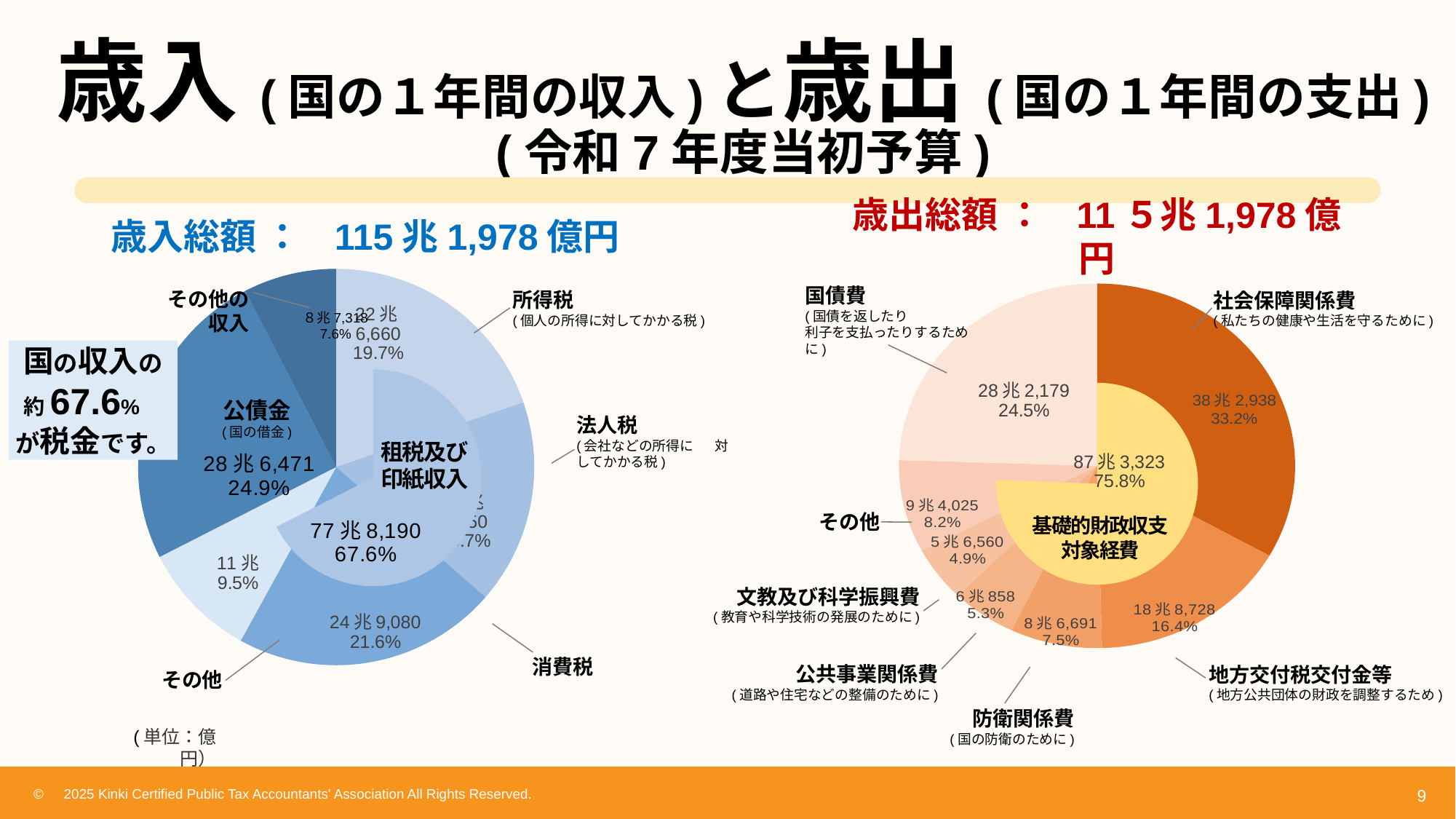

歳入(国の１年間の収入)と歳出(国の１年間の支出)
(令和7年度当初予算)

歳入総額 ：　115兆1,978億円
歳出総額 ：　11５兆1,978億円

### Chart

| Category | 歳入(外) |
|---|---|
| 22兆6,660 | 0.197 |
| 19兆2,450 | 0.167 |
| 24兆9,080 | 0.216 |
| 11兆 | 0.095 |
| 28兆6,471 | 0.249 |
| 8兆7,318 | 0.076 |

### Chart

| Category | 歳出(外側) |
|---|---|
| 38兆2,938 | 0.332 |
| 18兆8,728 | 0.164 |
| 8兆6,691 | 0.075 |
| 6兆858 | 0.053 |
| 5兆6,560 | 0.049 |
| 9兆4,025 | 0.082 |
| 28兆2,179 | 0.245 |
社会保障関係費
(私たちの健康や生活を守るために)
所得税
(個人の所得に対してかかる税)
その他の
収入
国債費
(国債を返したり
利子を支払ったりするために)
８兆7,318
7.6%

### Chart

| Category | 歳入 |
|---|---|
| 77兆8,190 | 0.676 |
| 28兆6,471 | 0.249 |
国の収入の
約67.6%    が税金です。

### Chart

| Category | 歳出(内側) |
|---|---|
| 87兆3,323 | 0.758 |
| 28兆2,179 | 0.245 |
公債金
(国の借金)
法人税
(会社などの所得に       対してかかる税)

租税及び
印紙収入
 その他
基礎的財政収支
対象経費
 文教及び科学振興費
(教育や科学技術の発展のために)
消費税

 公共事業関係費
(道路や住宅などの整備のために)
その他
地方交付税交付金等
(地方公共団体の財政を調整するため)

防衛関係費
(国の防衛のために)
(単位：億円）

©　2025 Kinki Certified Public Tax Accountants' Association All Rights Reserved.
9